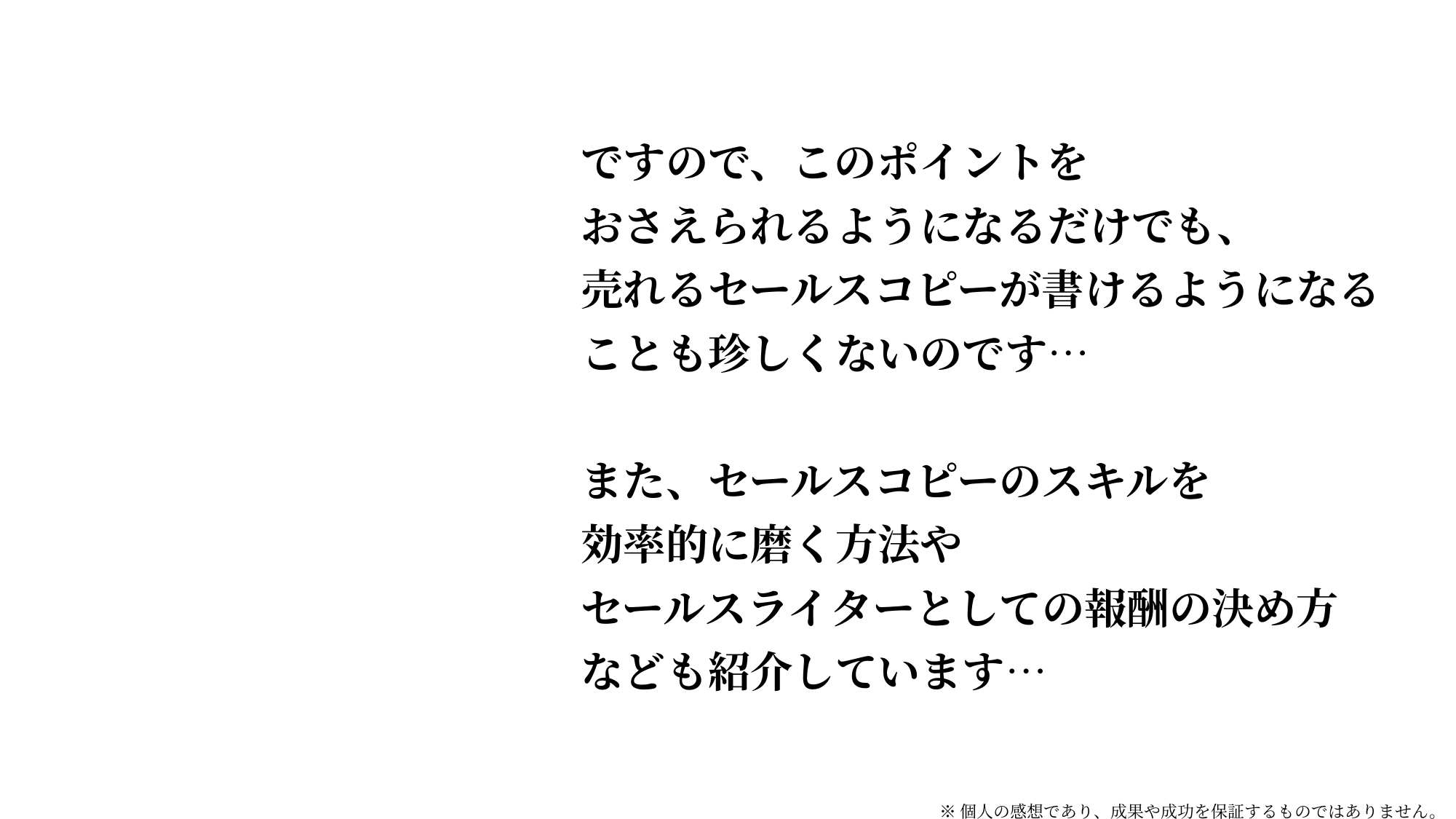

ですので、このポイントを
おさえられるようになるだけでも、
売れるセールスコピーが書けるようになる
ことも珍しくないのです…

また、セールスコピーのスキルを
効率的に磨く方法や
セールスライターとしての報酬の決め方
なども紹介しています…
※個人の感想であり、成果や成功を保証するものではありません。